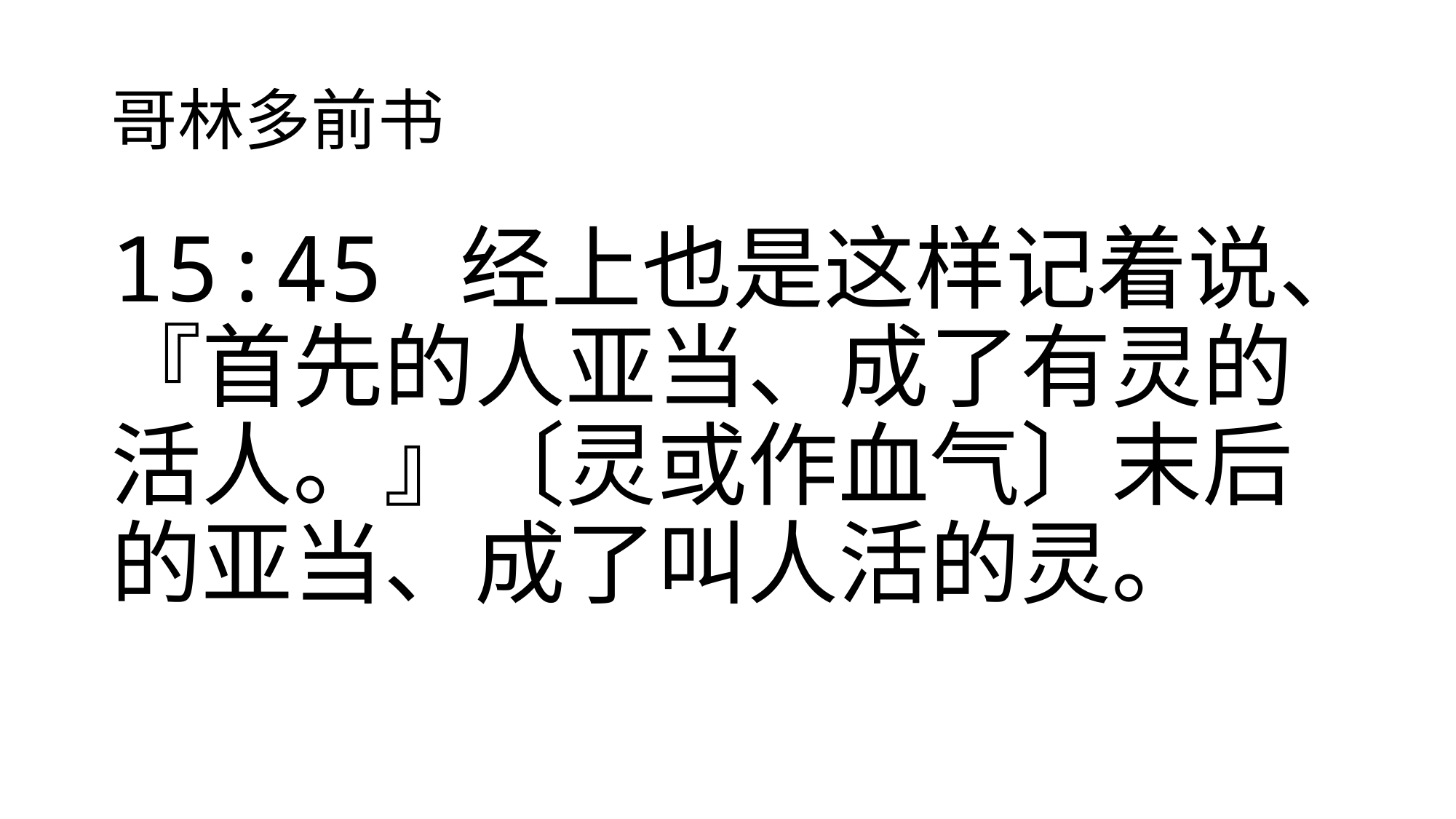

# 哥林多前书
15:45 经上也是这样记着说、『首先的人亚当、成了有灵的活人。』〔灵或作血气〕末后的亚当、成了叫人活的灵。